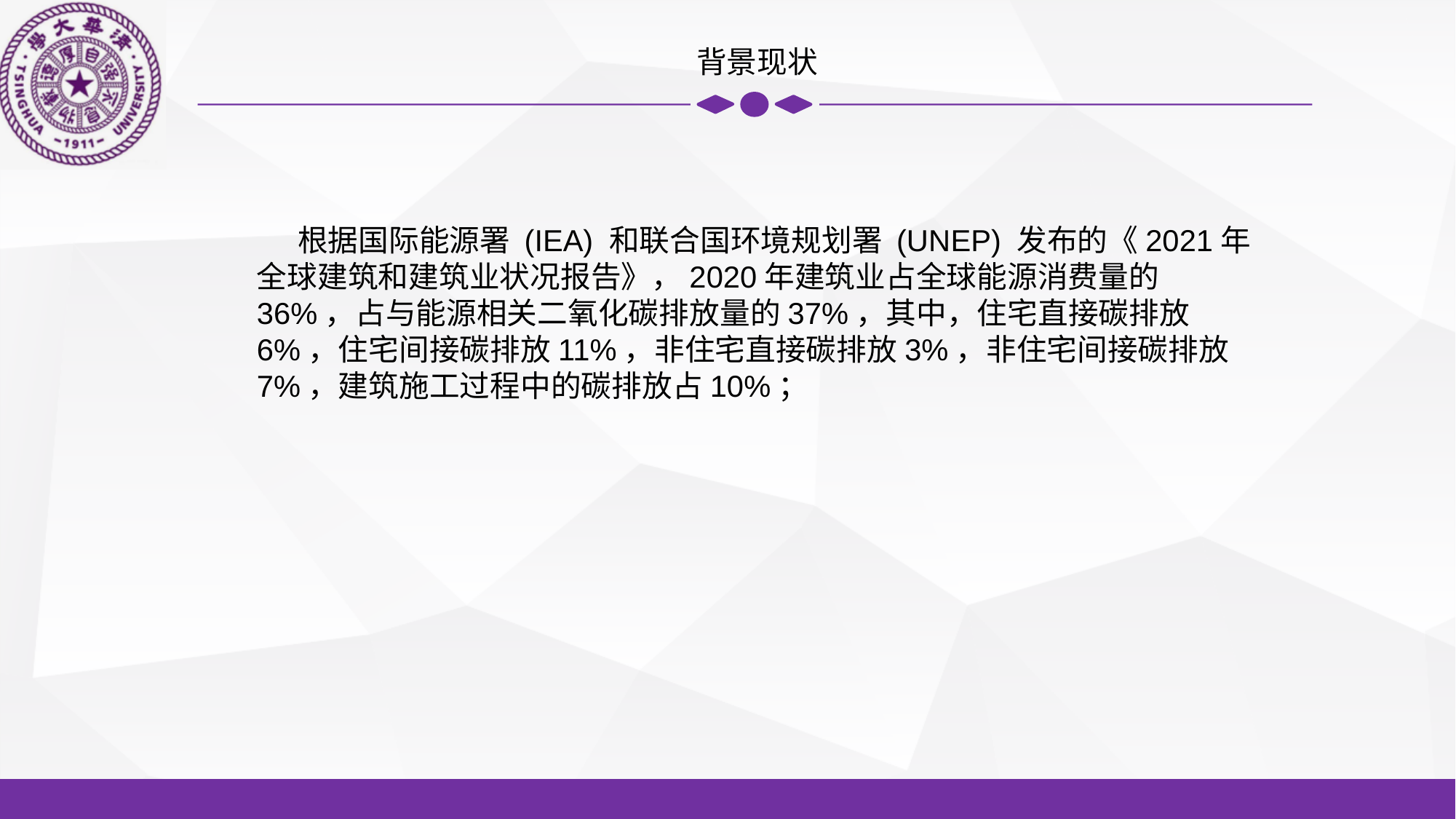

背景现状

     根据国际能源署 (IEA) 和联合国环境规划署 (UNEP) 发布的《2021年全球建筑和建筑业状况报告》，2020年建筑业占全球能源消费量的36%，占与能源相关二氧化碳排放量的37%，其中，住宅直接碳排放6%，住宅间接碳排放11%，非住宅直接碳排放3%，非住宅间接碳排放7%，建筑施工过程中的碳排放占10%；